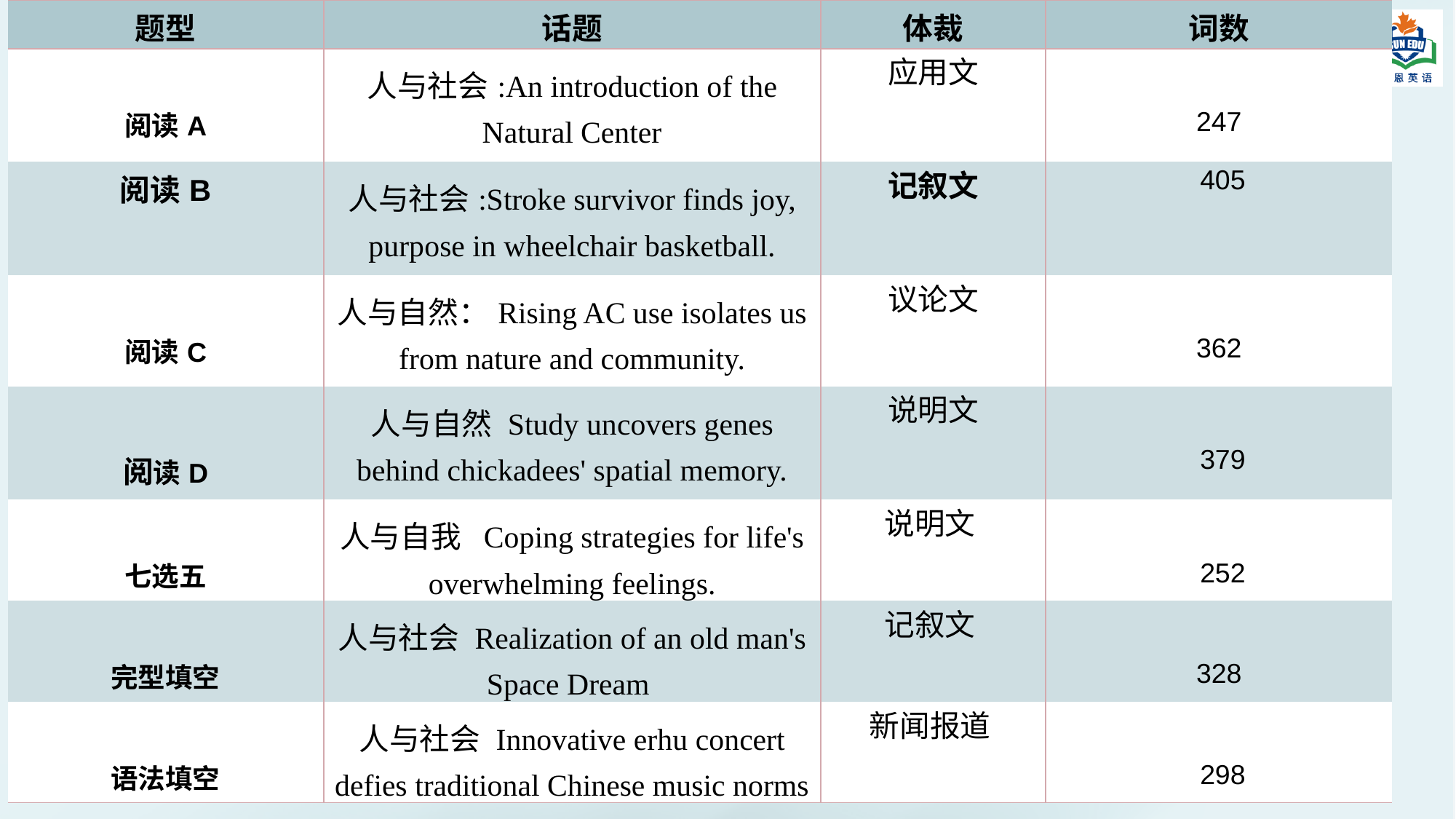

| 题型 | 话题 | 体裁 | 词数 |
| --- | --- | --- | --- |
| 阅读A | 人与社会:An introduction of the Natural Center | 应用文 | 247 |
| 阅读B | 人与社会:Stroke survivor finds joy, purpose in wheelchair basketball. | 记叙文 | 405 |
| 阅读C | 人与自然：Rising AC use isolates us from nature and community. | 议论文 | 362 |
| 阅读D | 人与自然 Study uncovers genes behind chickadees' spatial memory. | 说明文 | 379 |
| 七选五 | 人与自我 Coping strategies for life's overwhelming feelings. | 说明文 | 252 |
| 完型填空 | 人与社会 Realization of an old man's Space Dream | 记叙文 | 328 |
| 语法填空 | 人与社会 Innovative erhu concert defies traditional Chinese music norms | 新闻报道 | 298 |
#
单击此处添加文本